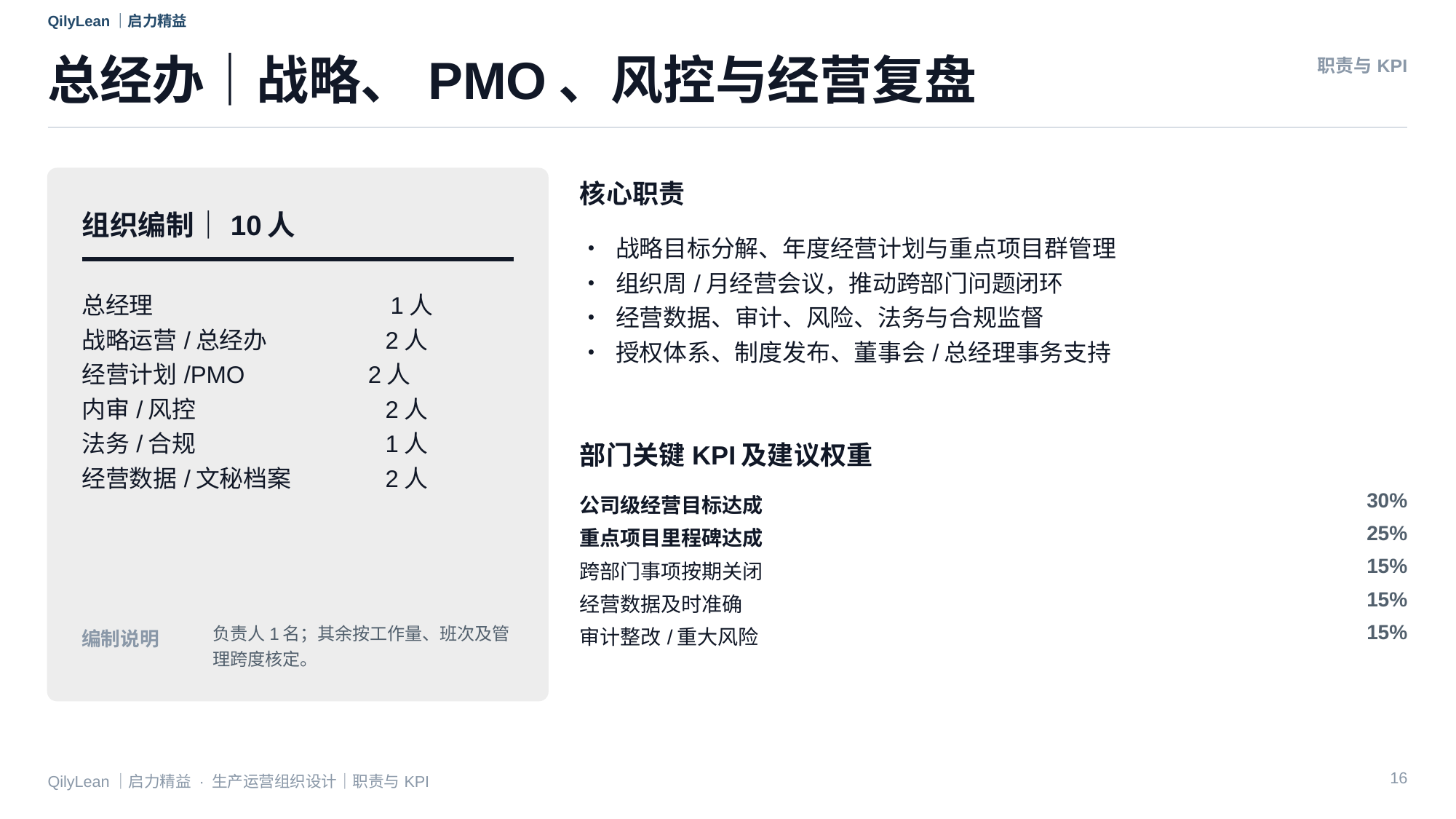

QilyLean｜启力精益
总经办｜战略、PMO、风控与经营复盘
职责与KPI

核心职责
组织编制｜10人
• 战略目标分解、年度经营计划与重点项目群管理
• 组织周/月经营会议，推动跨部门问题闭环
• 经营数据、审计、风险、法务与合规监督
• 授权体系、制度发布、董事会/总经理事务支持
总经理　　　　　　　　　   1人
战略运营/总经办　　　　   2人
经营计划/PMO　　　　   2人
内审/风控　　　　　　　   2人
法务/合规　　　　　　　   1人
经营数据/文秘档案　　　   2人
部门关键KPI及建议权重
公司级经营目标达成
30%
重点项目里程碑达成
25%
跨部门事项按期关闭
15%
经营数据及时准确
15%
负责人1名；其余按工作量、班次及管理跨度核定。
审计整改/重大风险
15%
编制说明
QilyLean｜启力精益 · 生产运营组织设计｜职责与KPI
16